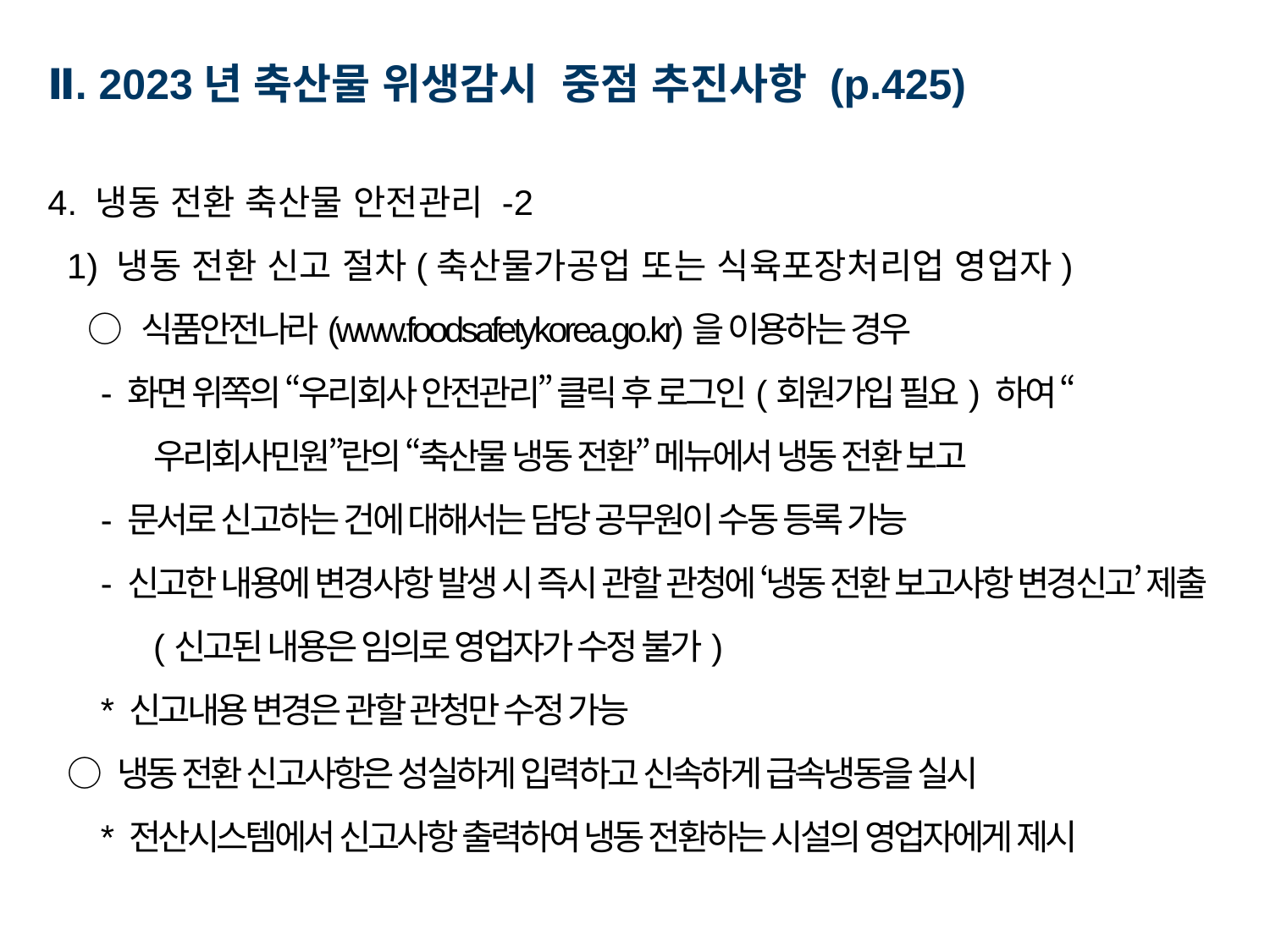

Ⅱ. 2023년 축산물 위생감시  중점 추진사항 (p.425)
4. 냉동 전환 축산물 안전관리 -2
  1) 냉동 전환 신고 절차(축산물가공업 또는 식육포장처리업 영업자)
    ○ 식품안전나라(www.foodsafetykorea.go.kr)을 이용하는 경우
        - 화면 위쪽의 “우리회사 안전관리” 클릭 후 로그인(회원가입 필요) 하여 “우리회사민원”란의 “축산물 냉동 전환” 메뉴에서 냉동 전환 보고
        - 문서로 신고하는 건에 대해서는 담당 공무원이 수동 등록 가능
        - 신고한 내용에 변경사항 발생 시 즉시 관할 관청에 ‘냉동 전환 보고사항 변경신고’ 제출(신고된 내용은 임의로 영업자가 수정 불가)
        * 신고내용 변경은 관할 관청만 수정 가능
   ○ 냉동 전환 신고사항은 성실하게 입력하고 신속하게 급속냉동을 실시
        * 전산시스템에서 신고사항 출력하여 냉동 전환하는 시설의 영업자에게 제시